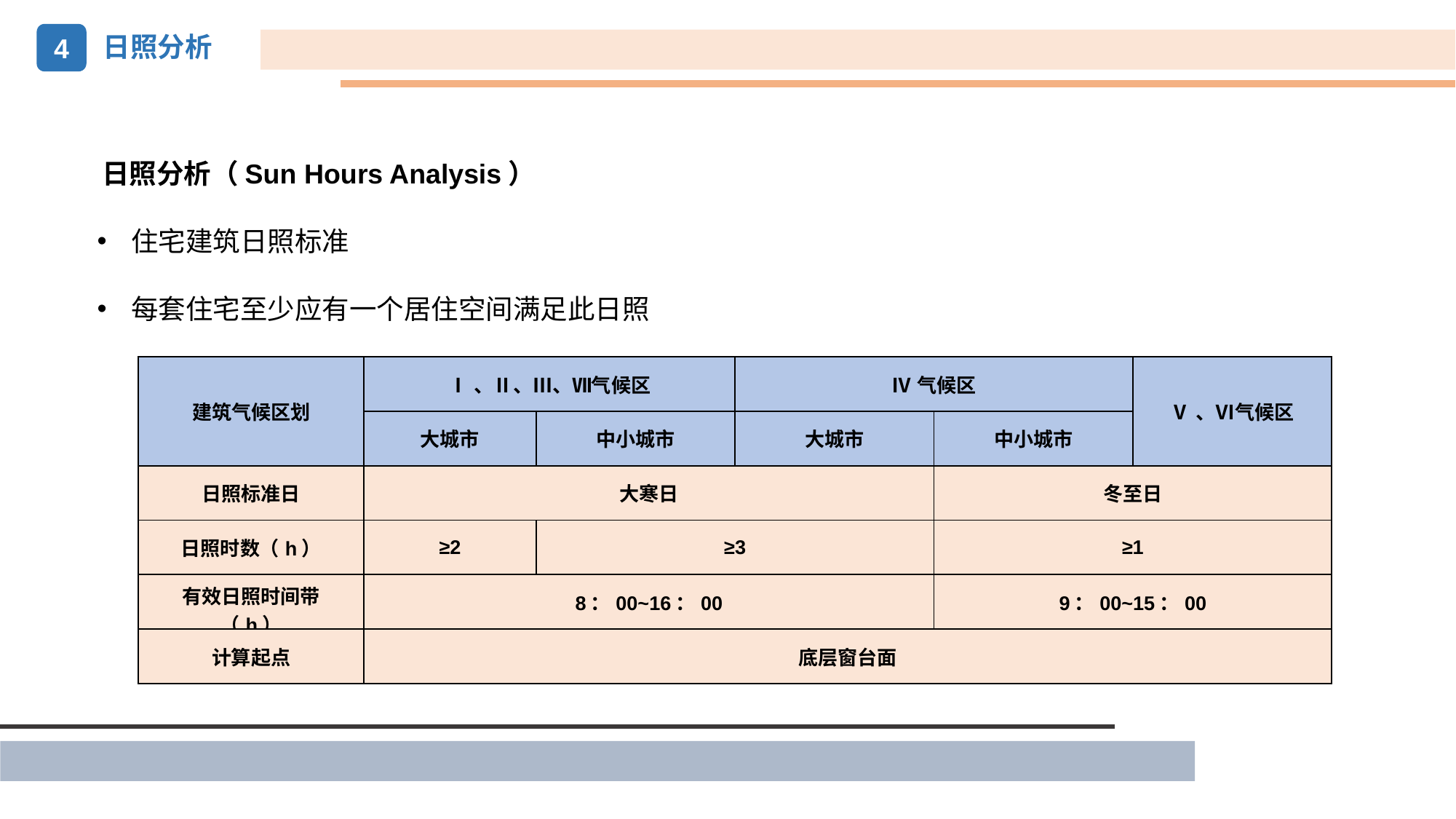

4
日照分析

日照分析（Sun Hours Analysis）
住宅建筑日照标准
每套住宅至少应有一个居住空间满足此日照
| 建筑气候区划 | Ⅰ、Ⅱ、Ⅲ、Ⅶ气候区 |  | Ⅳ气候区 |  | Ⅴ、Ⅵ气候区 |
| --- | --- | --- | --- | --- | --- |
|  | 大城市 | 中小城市 | 大城市 | 中小城市 |  |
| 日照标准日 | 大寒日 |  |  | 冬至日 |  |
| 日照时数（h） | ≥2 | ≥3 |  | ≥1 |  |
| 有效日照时间带（h） | 8：00~16：00 |  |  | 9：00~15：00 |  |
| 计算起点 | 底层窗台面 |  |  |  |  |